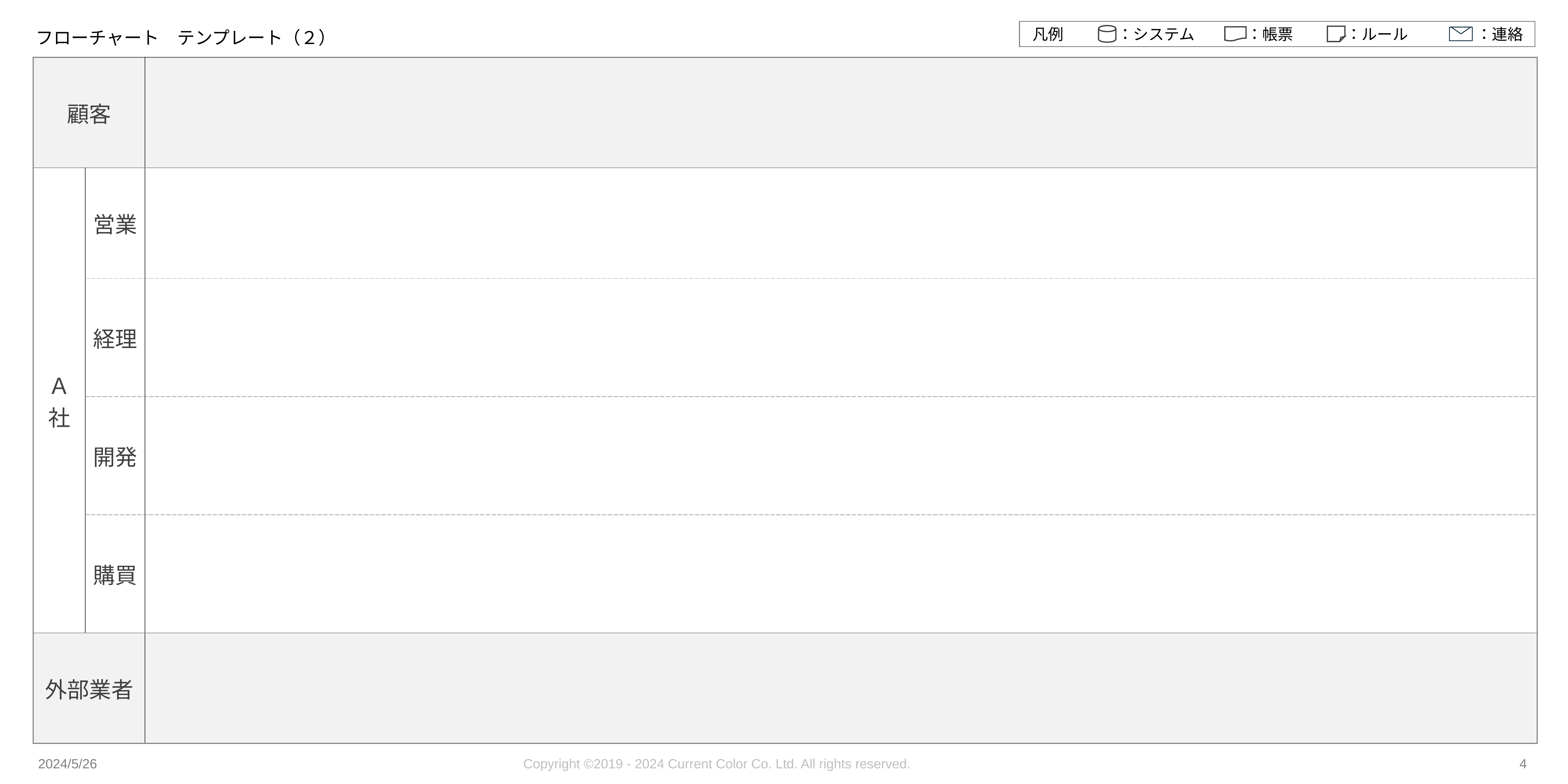

フローチャート　テンプレート（２）
4
2024/5/26
Copyright ©2019 - 2024 Current Color Co. Ltd. All rights reserved.